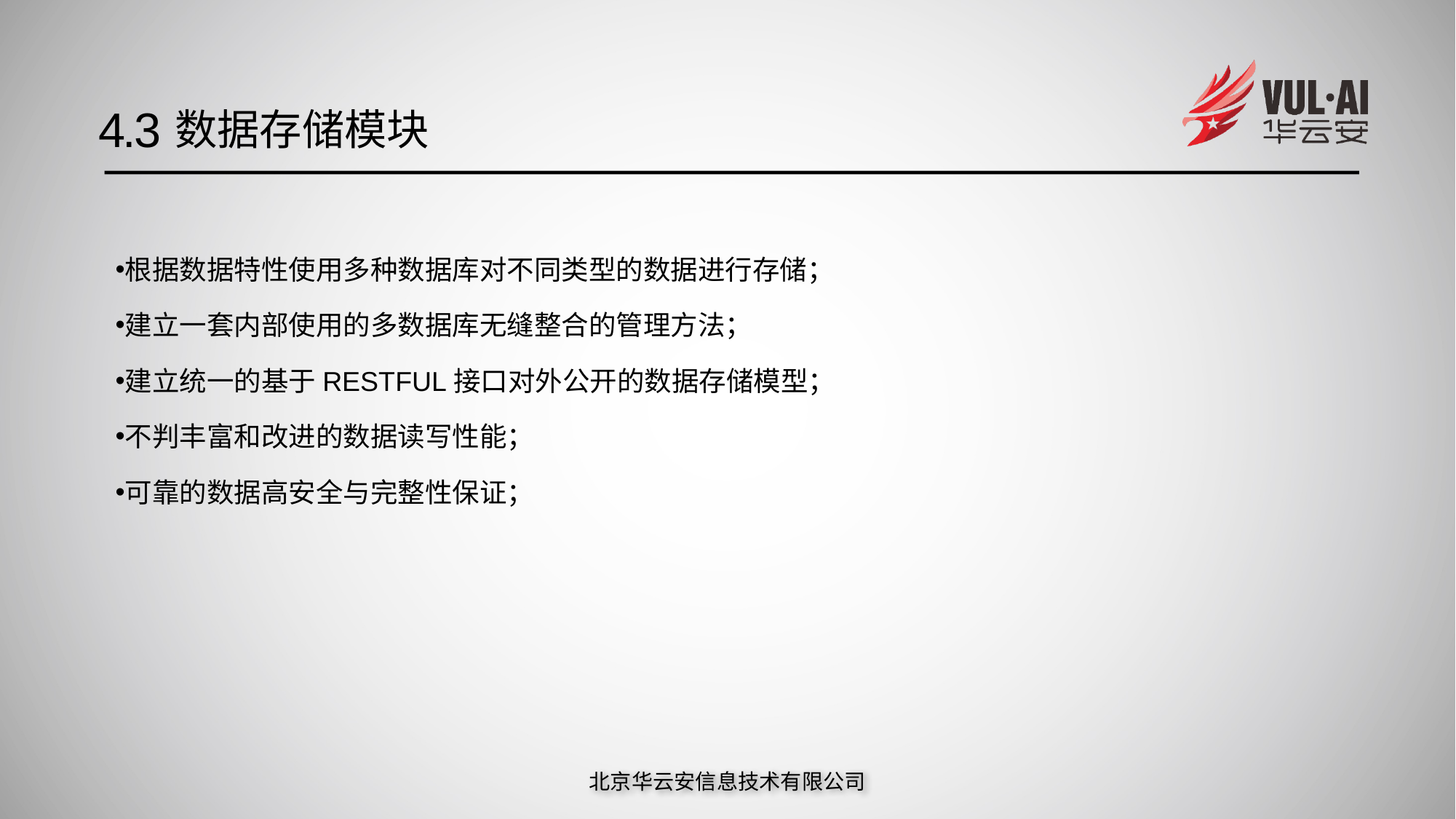

4.3
数据存储模块
根据数据特性使用多种数据库对不同类型的数据进行存储；
建立一套内部使用的多数据库无缝整合的管理方法；
建立统一的基于RESTFUL接口对外公开的数据存储模型；
不判丰富和改进的数据读写性能；
可靠的数据高安全与完整性保证；

北京华云安信息技术有限公司
19